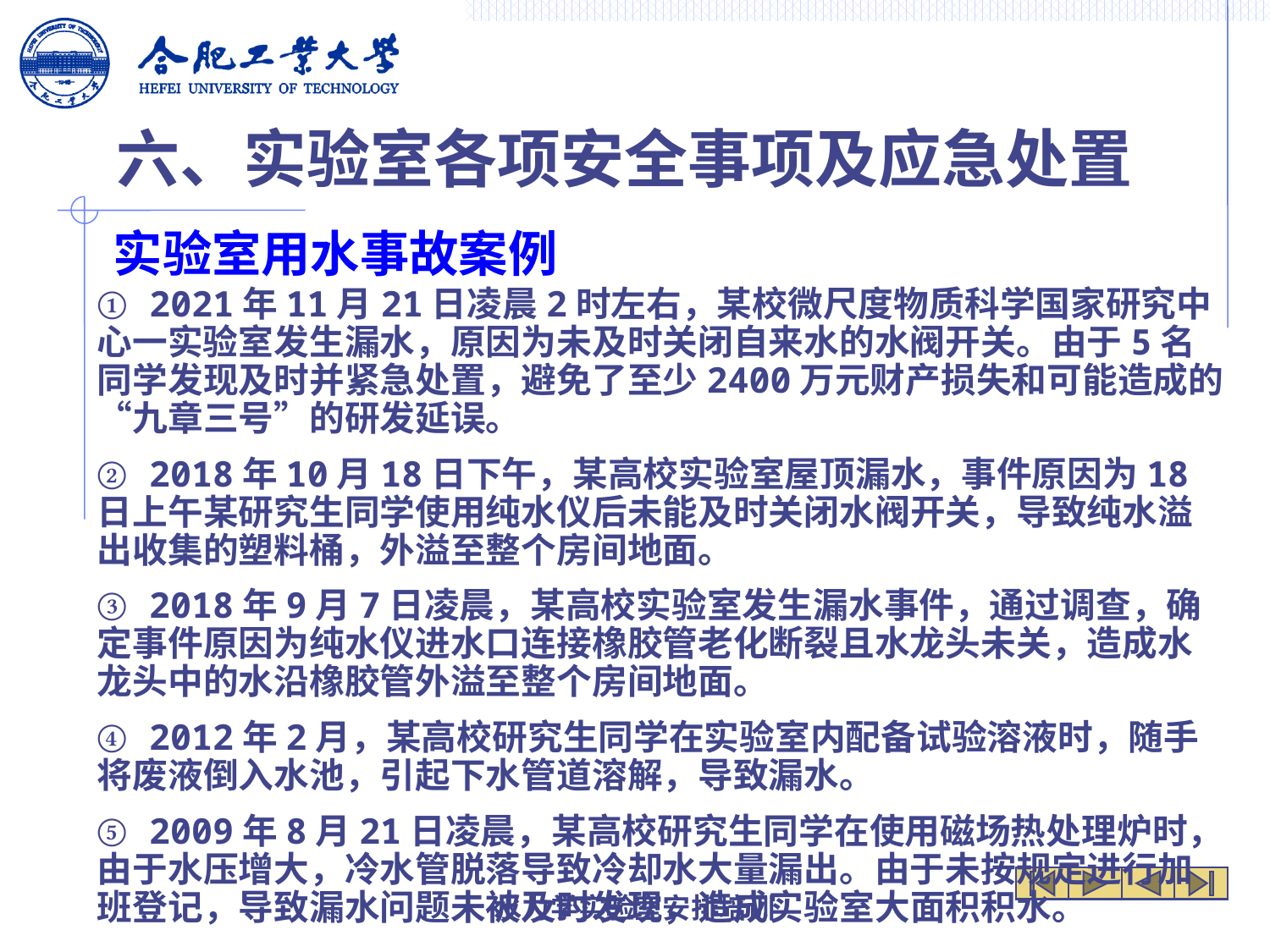

# 六、实验室各项安全事项及应急处置
实验室用水事故案例
① 2021年11月21日凌晨2时左右，某校微尺度物质科学国家研究中心一实验室发生漏水，原因为未及时关闭自来水的水阀开关。由于5名同学发现及时并紧急处置，避免了至少2400万元财产损失和可能造成的“九章三号”的研发延误。
② 2018年10月18日下午，某高校实验室屋顶漏水，事件原因为18日上午某研究生同学使用纯水仪后未能及时关闭水阀开关，导致纯水溢出收集的塑料桶，外溢至整个房间地面。
③ 2018年9月7日凌晨，某高校实验室发生漏水事件，通过调查，确定事件原因为纯水仪进水口连接橡胶管老化断裂且水龙头未关，造成水龙头中的水沿橡胶管外溢至整个房间地面。
④ 2012年2月，某高校研究生同学在实验室内配备试验溶液时，随手将废液倒入水池，引起下水管道溶解，导致漏水。
⑤ 2009年8月21日凌晨，某高校研究生同学在使用磁场热处理炉时，由于水压增大，冷水管脱落导致冷却水大量漏出。由于未按规定进行加班登记，导致漏水问题未被及时发现，造成实验室大面积积水。
水力学实验室安排培训